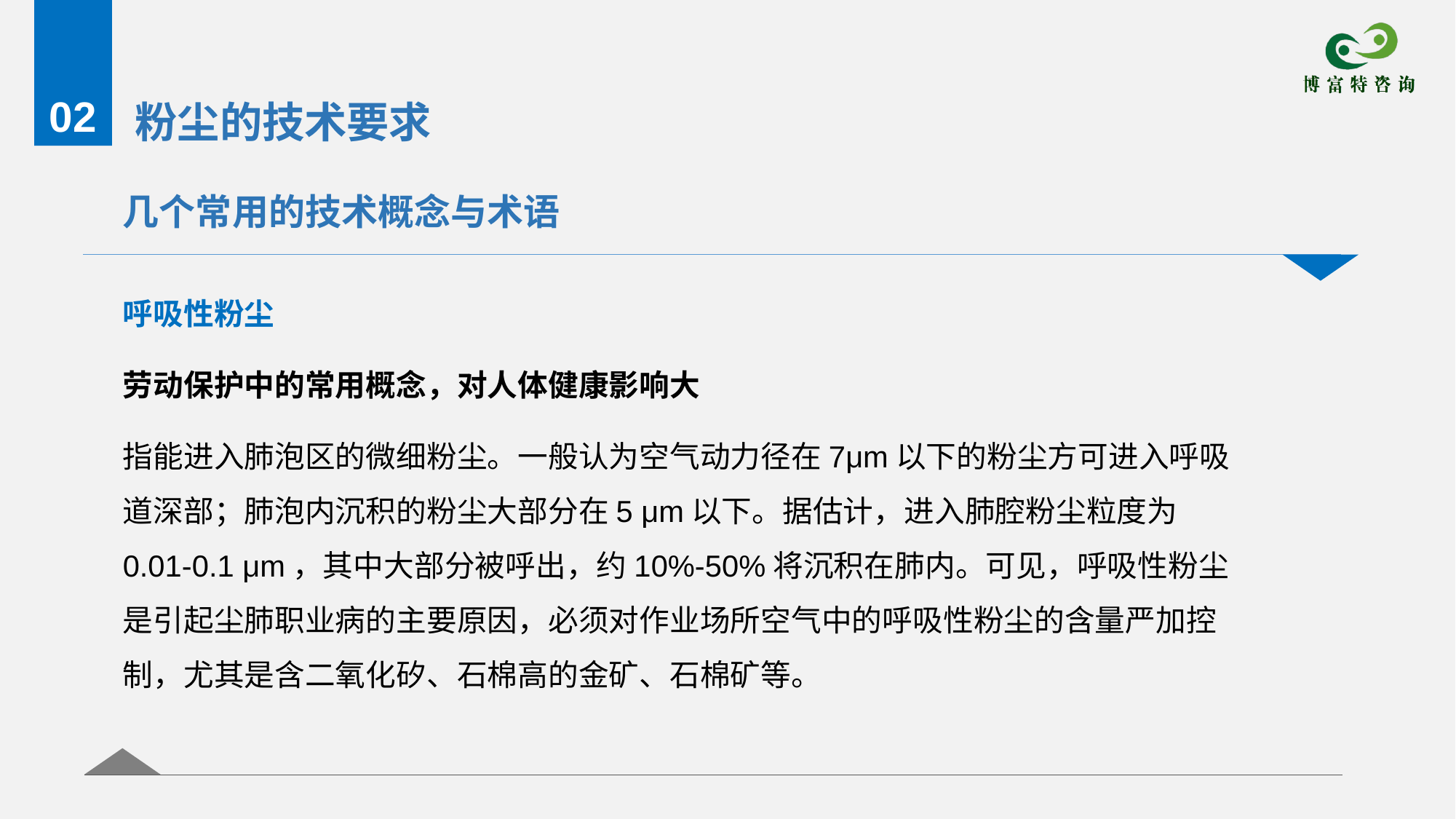

02
粉尘的技术要求
# 几个常用的技术概念与术语

呼吸性粉尘
劳动保护中的常用概念，对人体健康影响大
指能进入肺泡区的微细粉尘。一般认为空气动力径在7μm以下的粉尘方可进入呼吸道深部；肺泡内沉积的粉尘大部分在5 μm以下。据估计，进入肺腔粉尘粒度为0.01-0.1 μm，其中大部分被呼出，约10%-50%将沉积在肺内。可见，呼吸性粉尘是引起尘肺职业病的主要原因，必须对作业场所空气中的呼吸性粉尘的含量严加控制，尤其是含二氧化矽、石棉高的金矿、石棉矿等。